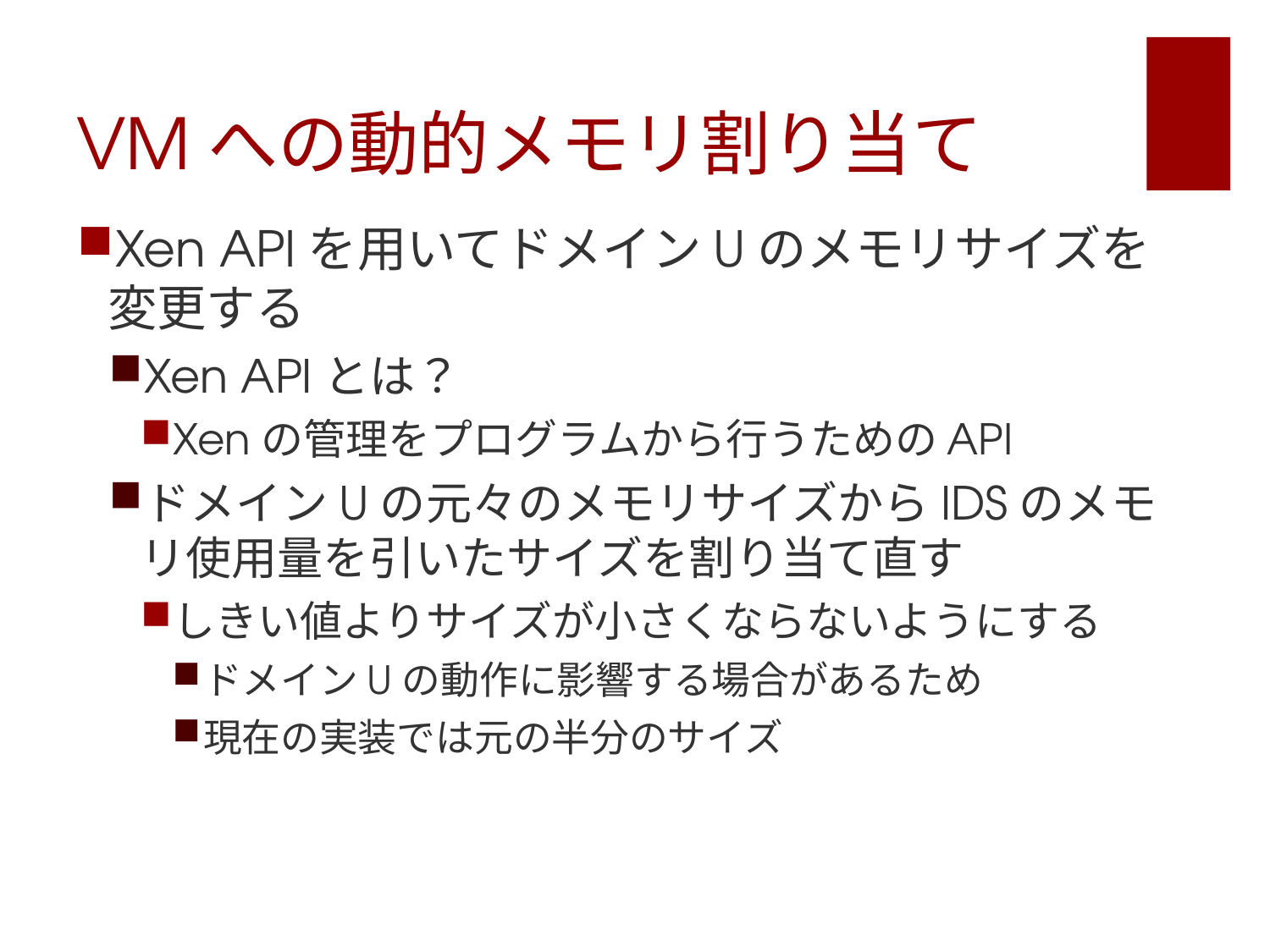

# VMへの動的メモリ割り当て
Xen APIを用いてドメインUのメモリサイズを変更する
Xen APIとは？
Xenの管理をプログラムから行うためのAPI
ドメインUの元々のメモリサイズからIDSのメモリ使用量を引いたサイズを割り当て直す
しきい値よりサイズが小さくならないようにする
ドメインUの動作に影響する場合があるため
現在の実装では元の半分のサイズ